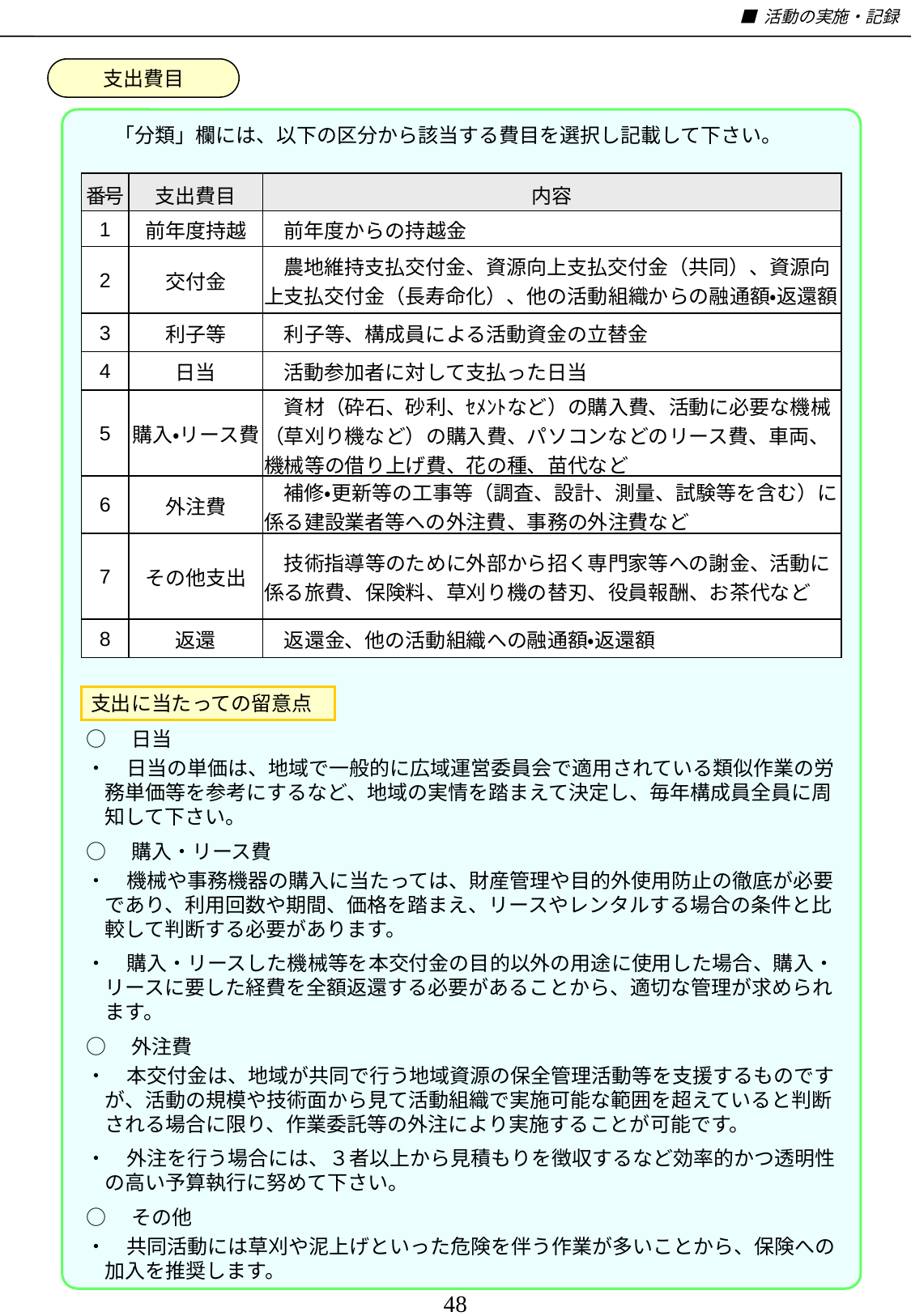

■ 活動の実施・記録

支出費目

「分類」欄には、以下の区分から該当する費目を選択し記載して下さい。
| 番号 | 支出費目 | 内容 |
| --- | --- | --- |
| 1 | 前年度持越 | 前年度からの持越金 |
| 2 | 交付金 | 農地維持支払交付金、資源向上支払交付金（共同）、資源向上支払交付金（長寿命化）、他の活動組織からの融通額・返還額 |
| 3 | 利子等 | 利子等、構成員による活動資金の立替金 |
| 4 | 日当 | 活動参加者に対して支払った日当 |
| 5 | 購入・リース費 | 資材（砕石、砂利、ｾﾒﾝﾄなど）の購入費、活動に必要な機械（草刈り機など）の購入費、パソコンなどのリース費、車両、機械等の借り上げ費、花の種、苗代など |
| 6 | 外注費 | 補修・更新等の工事等（調査、設計、測量、試験等を含む）に係る建設業者等への外注費、事務の外注費など |
| 7 | その他支出 | 技術指導等のために外部から招く専門家等への謝金、活動に係る旅費、保険料、草刈り機の替刃、役員報酬、お茶代など |
| 8 | 返還 | 返還金、他の活動組織への融通額・返還額 |
支出に当たっての留意点
○　日当
・　日当の単価は、地域で一般的に広域運営委員会で適用されている類似作業の労務単価等を参考にするなど、地域の実情を踏まえて決定し、毎年構成員全員に周知して下さい。
○　購入・リース費
・　機械や事務機器の購入に当たっては、財産管理や目的外使用防止の徹底が必要であり、利用回数や期間、価格を踏まえ、リースやレンタルする場合の条件と比較して判断する必要があります。
・　購入・リースした機械等を本交付金の目的以外の用途に使用した場合、購入・リースに要した経費を全額返還する必要があることから、適切な管理が求められます。
○　外注費
・　本交付金は、地域が共同で行う地域資源の保全管理活動等を支援するものですが、活動の規模や技術面から見て活動組織で実施可能な範囲を超えていると判断される場合に限り、作業委託等の外注により実施することが可能です。
・　外注を行う場合には、３者以上から見積もりを徴収するなど効率的かつ透明性の高い予算執行に努めて下さい。
○　その他
・　共同活動には草刈や泥上げといった危険を伴う作業が多いことから、保険への加入を推奨します。
48